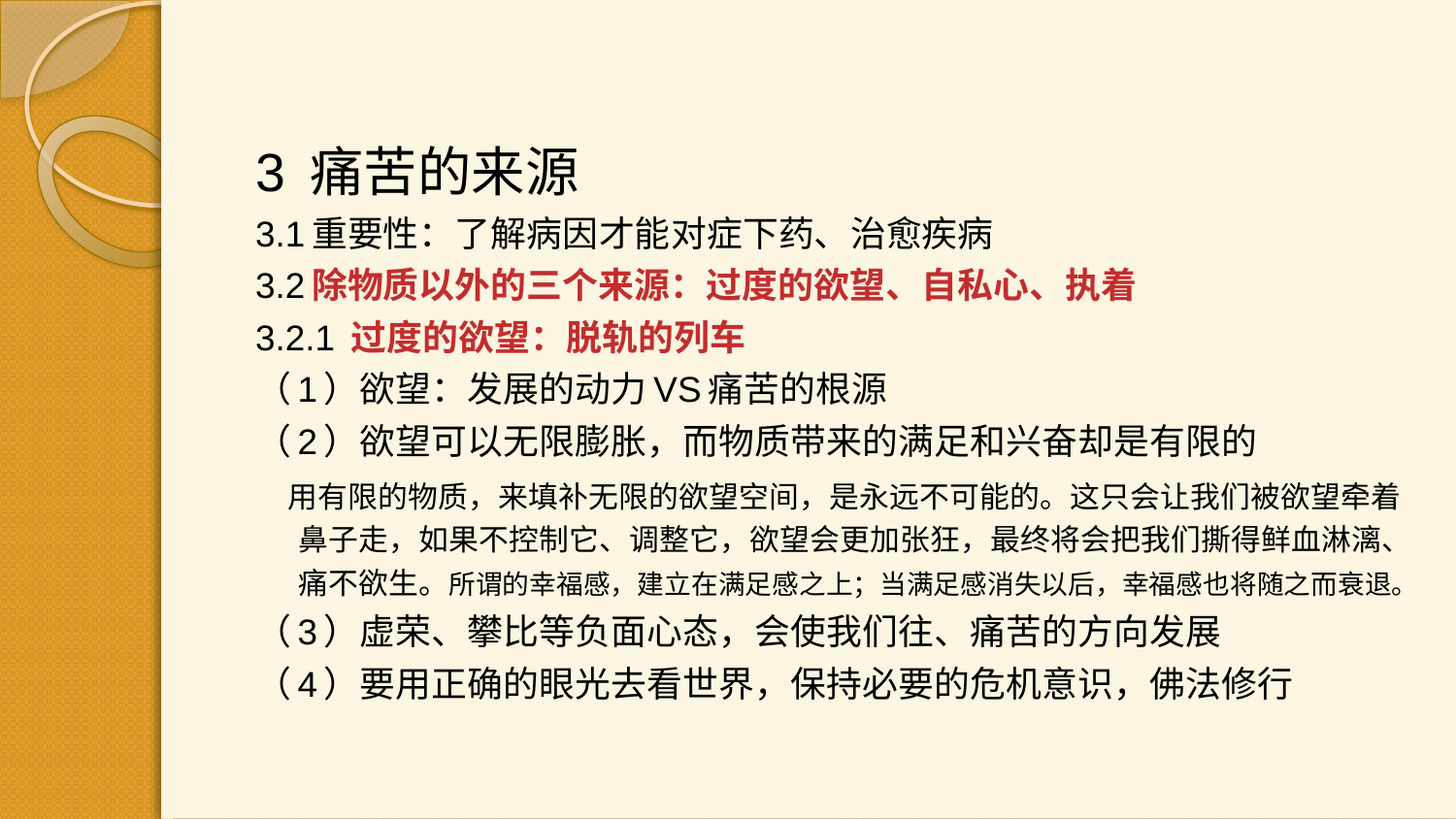

#
3 痛苦的来源
3.1重要性：了解病因才能对症下药、治愈疾病
3.2除物质以外的三个来源：过度的欲望、自私心、执着
3.2.1 过度的欲望：脱轨的列车
（1）欲望：发展的动力VS痛苦的根源
（2）欲望可以无限膨胀，而物质带来的满足和兴奋却是有限的
    用有限的物质，来填补无限的欲望空间，是永远不可能的。这只会让我们被欲望牵着鼻子走，如果不控制它、调整它，欲望会更加张狂，最终将会把我们撕得鲜血淋漓、痛不欲生。所谓的幸福感，建立在满足感之上；当满足感消失以后，幸福感也将随之而衰退。
（3）虚荣、攀比等负面心态，会使我们往、痛苦的方向发展
（4）要用正确的眼光去看世界，保持必要的危机意识，佛法修行